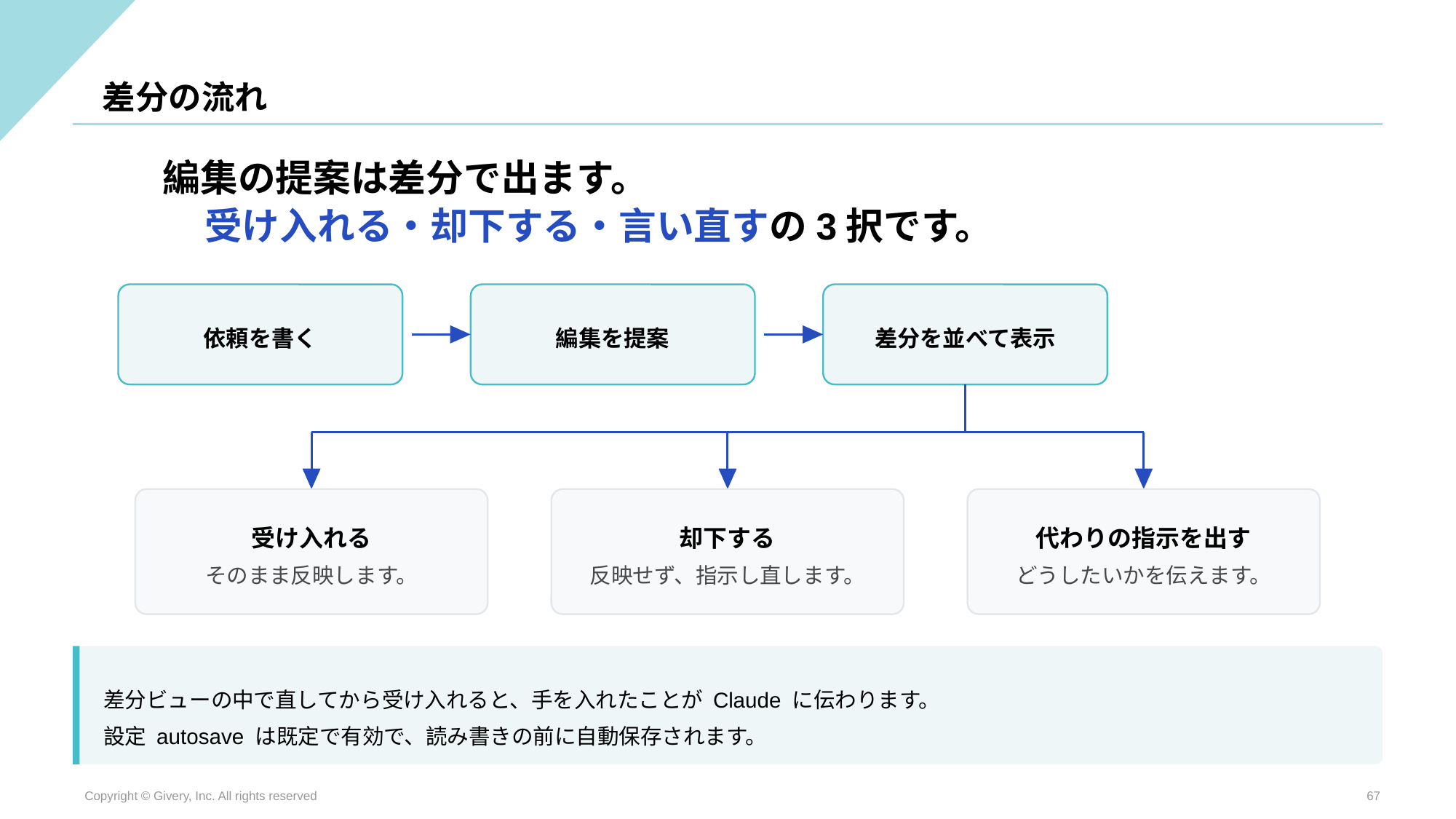

差分の流れ

編集の提案は差分で出ます。
受け入れる・却下する・言い直すの3択です。

依頼を書く
編集を提案
差分を並べて表示

受け入れる
却下する
代わりの指示を出す
そのまま反映します。
反映せず、指示し直します。
どうしたいかを伝えます。

差分ビューの中で直してから受け入れると、手を入れたことが Claude に伝わります。
設定 autosave は既定で有効で、読み書きの前に自動保存されます。
Copyright © Givery, Inc. All rights reserved
67